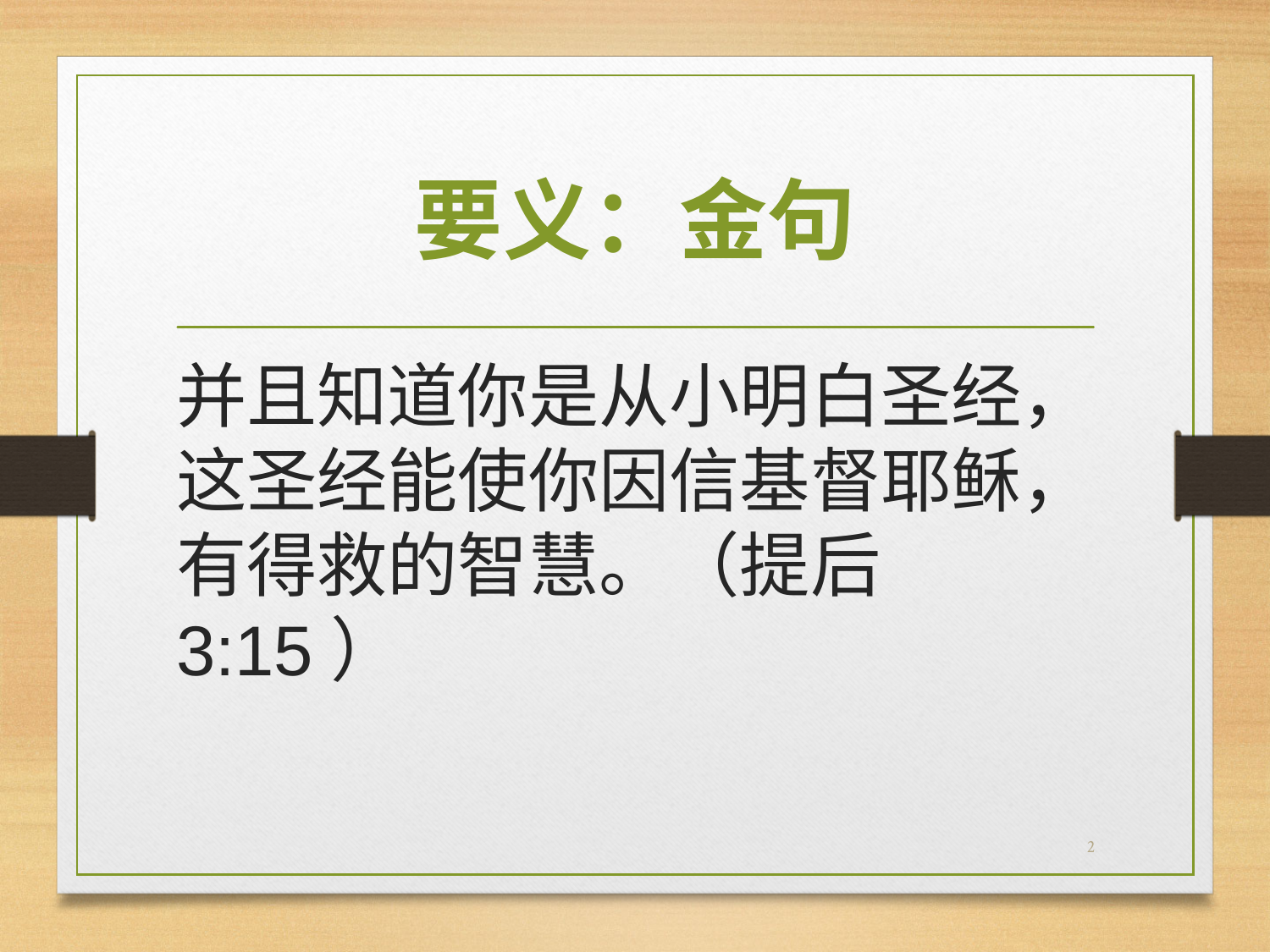

# 要义：金句
并且知道你是从小明白圣经，这圣经能使你因信基督耶稣，有得救的智慧。（提后3:15）
2